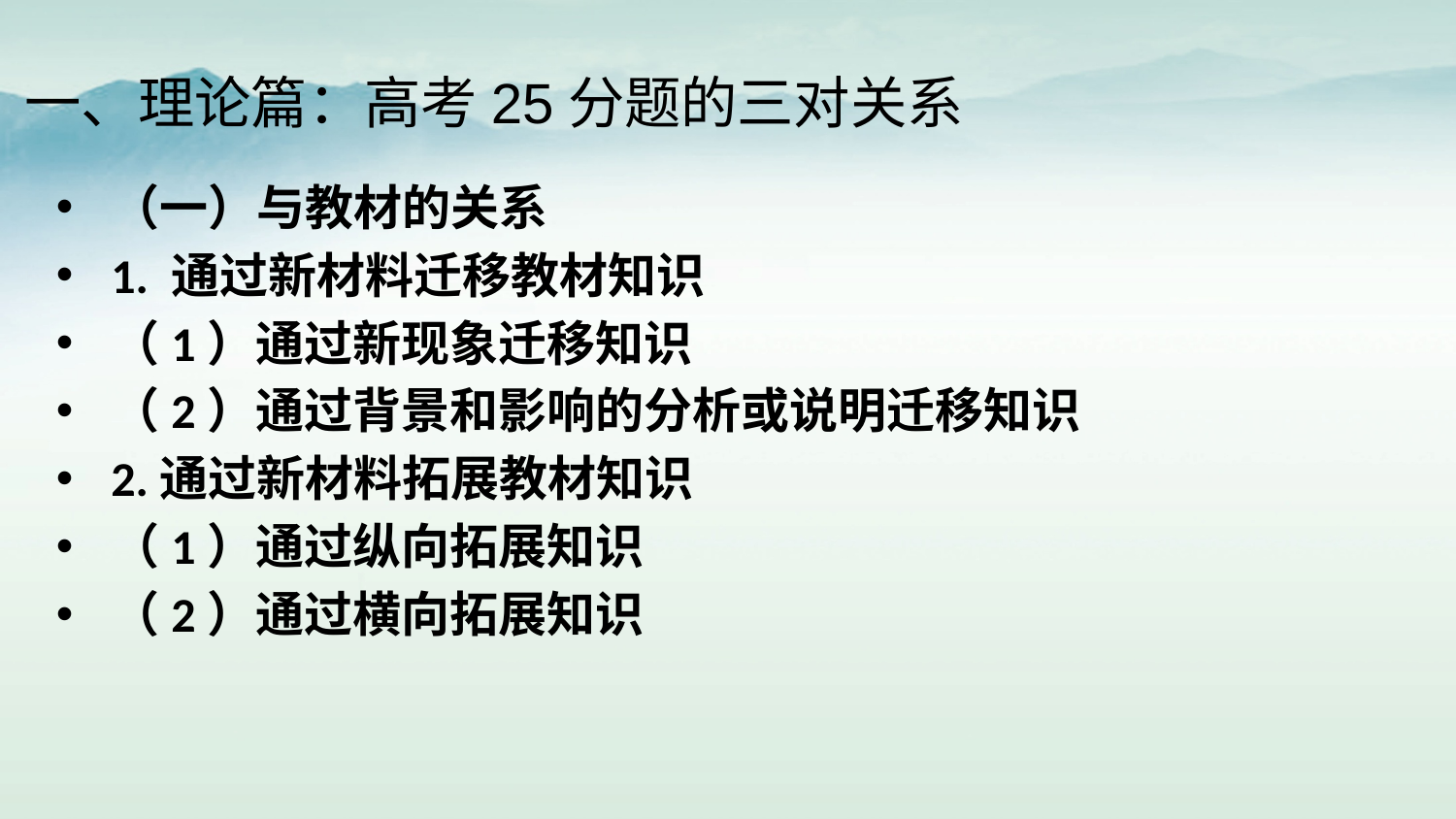

# 一、理论篇：高考25分题的三对关系
（一）与教材的关系
1. 通过新材料迁移教材知识
（1）通过新现象迁移知识
（2）通过背景和影响的分析或说明迁移知识
2.通过新材料拓展教材知识
（1）通过纵向拓展知识
（2）通过横向拓展知识